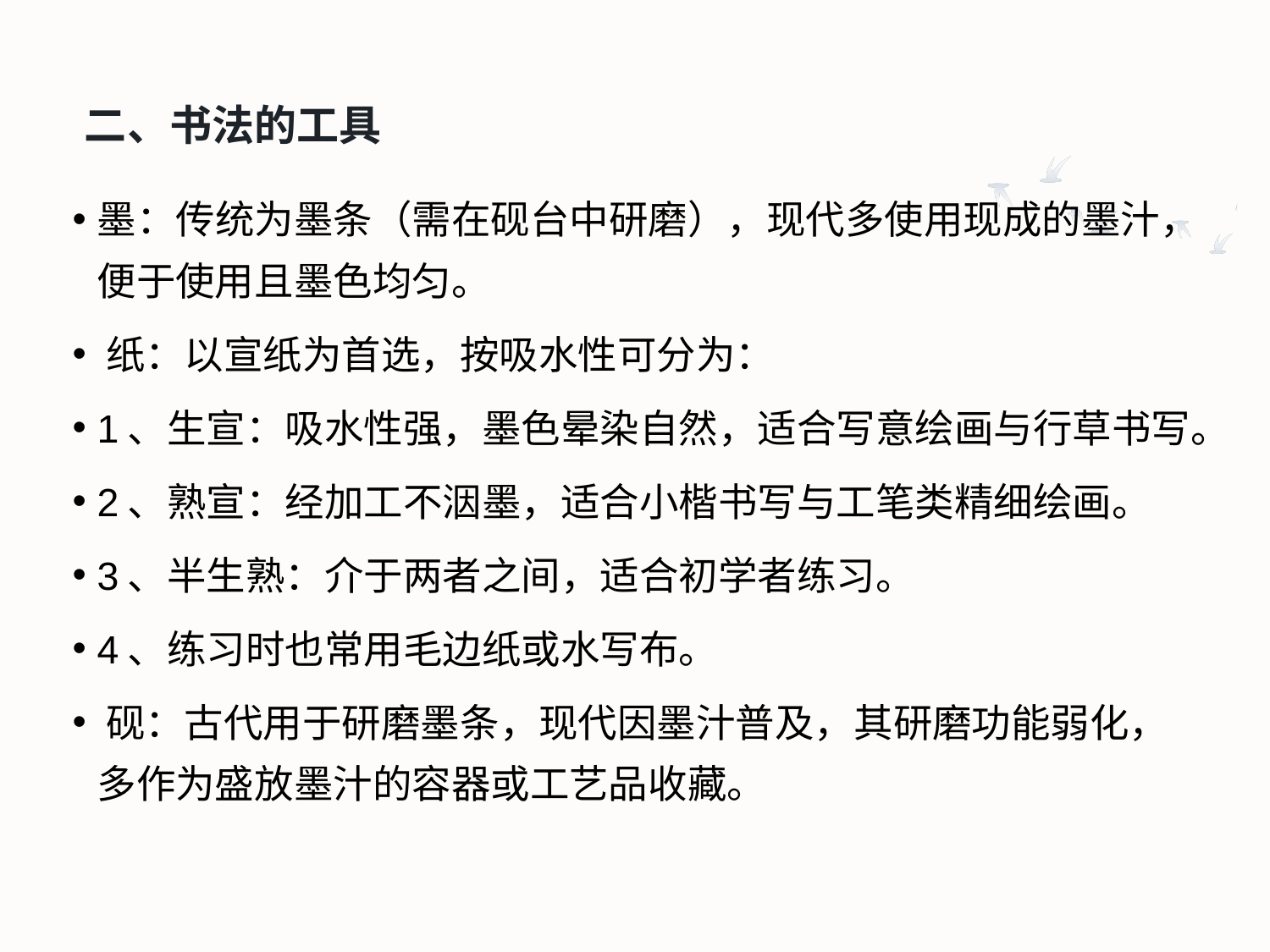

# 二、书法的工具
墨‌：传统为墨条（需在砚台中研磨），现代多使用现成的墨汁，便于使用且墨色均匀。
‌纸‌：以‌宣纸为首选，按吸水性可分为：
1、‌生宣‌：吸水性强，墨色晕染自然，适合写意绘画与行草书写。
‌2、熟宣‌：经加工不洇墨，适合小楷书写与工笔类精细绘画。
‌3、半生熟‌：介于两者之间，适合初学者练习。
4、练习时也常用毛边纸或水写布。‌
‌砚‌：古代用于研磨墨条，现代因墨汁普及，其研磨功能弱化，多作为盛放墨汁的容器或工艺品收藏。